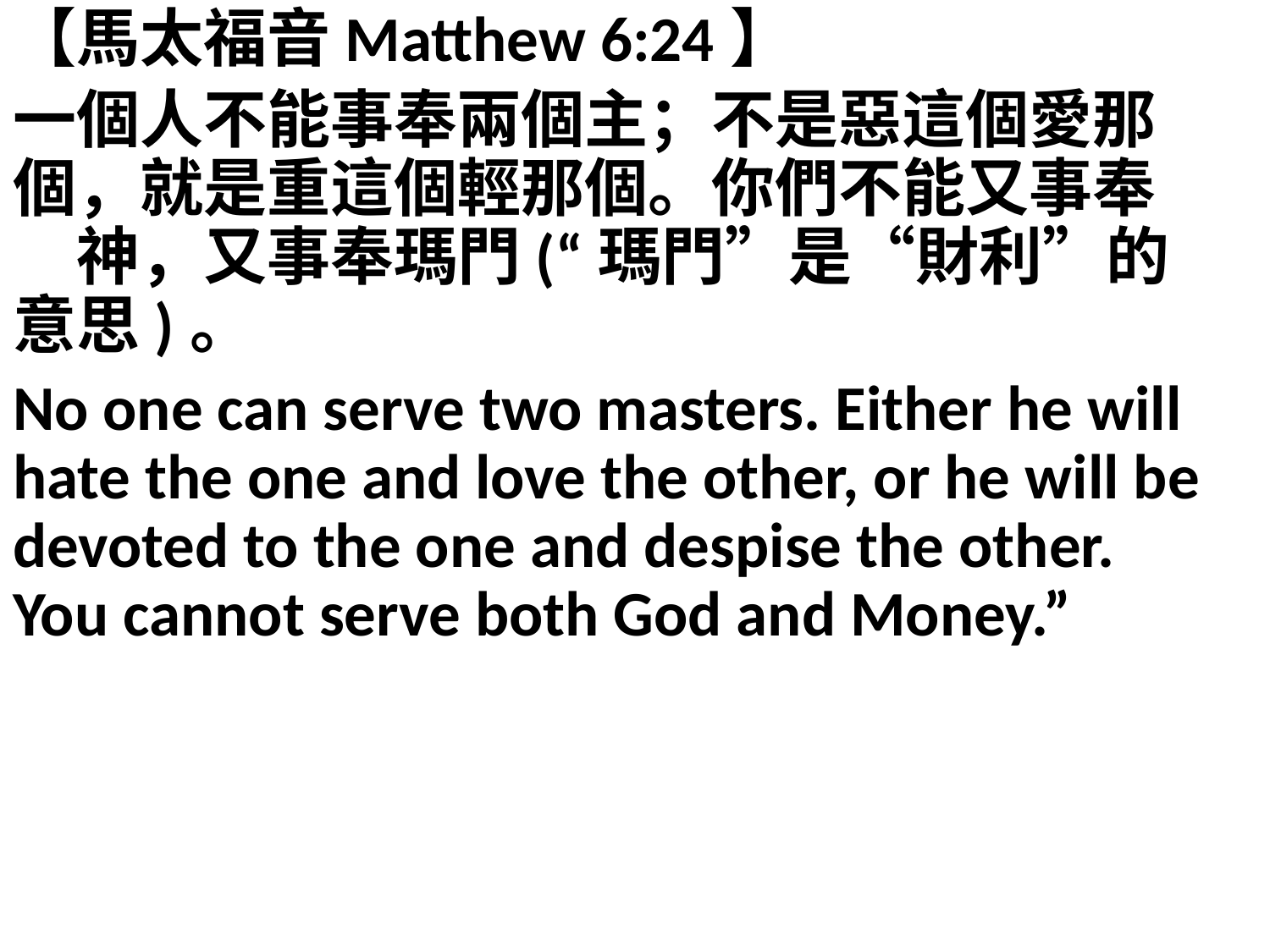

【馬太福音Matthew 6:24】
一個人不能事奉兩個主；不是惡這個愛那個，就是重這個輕那個。你們不能又事奉　神，又事奉瑪門(“瑪門”是“財利”的意思)。
No one can serve two masters. Either he will hate the one and love the other, or he will be devoted to the one and despise the other. You cannot serve both God and Money.”